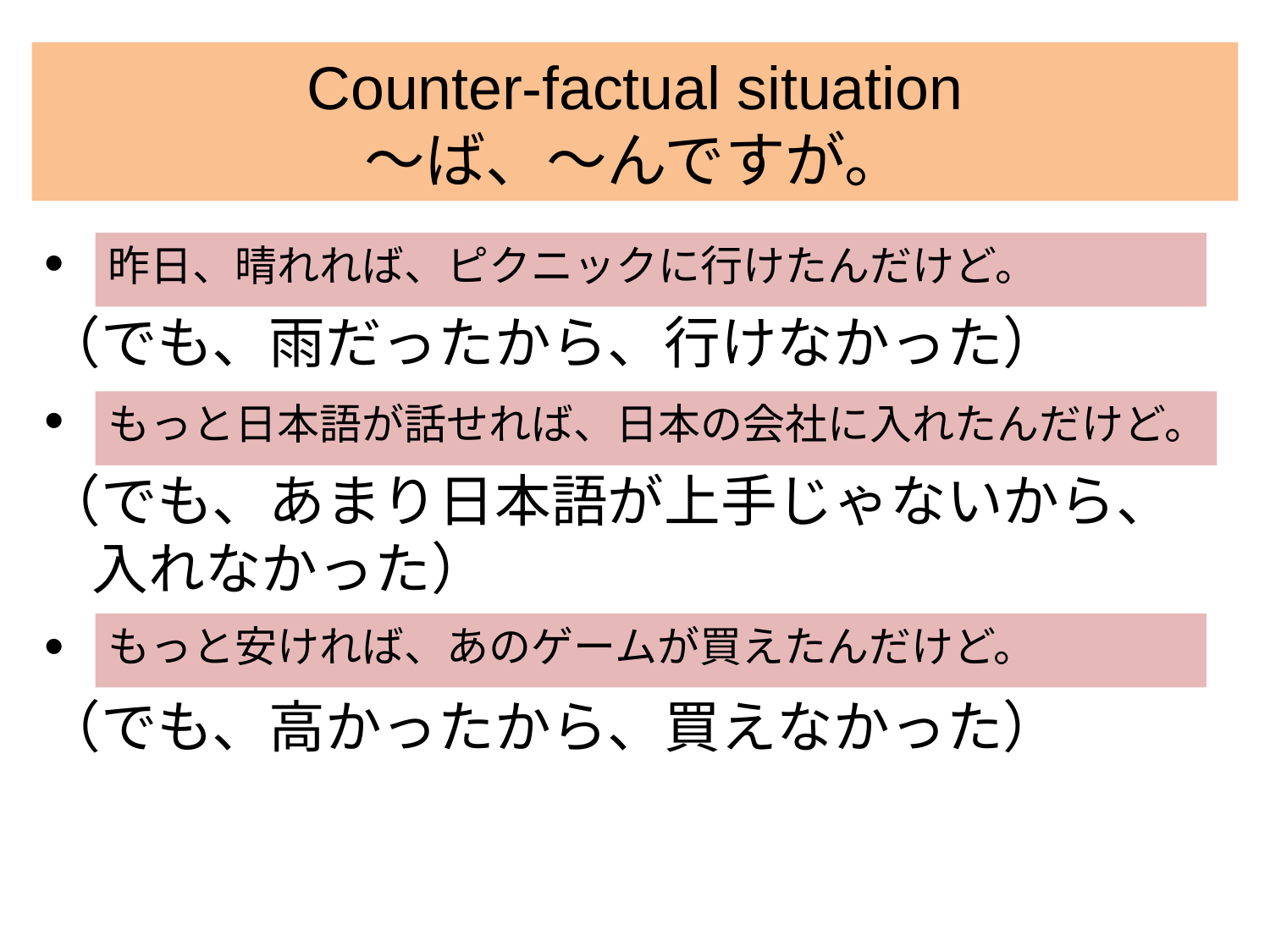

# Counter-factual situation ～ば、～んですが。
昨日、晴れる→ピクニックに行けた
（でも、雨だったから、行けなかった）
もっと日本語が話せる→日本の会社に入れた
（でも、あまり日本語が上手じゃないから、入れなかった）
もっと安い→あのゲームが買えた
（でも、高かったから、買えなかった）

昨日、晴れれば、ピクニックに行けたんだけど。
もっと日本語が話せれば、日本の会社に入れたんだけど。
もっと安ければ、あのゲームが買えたんだけど。